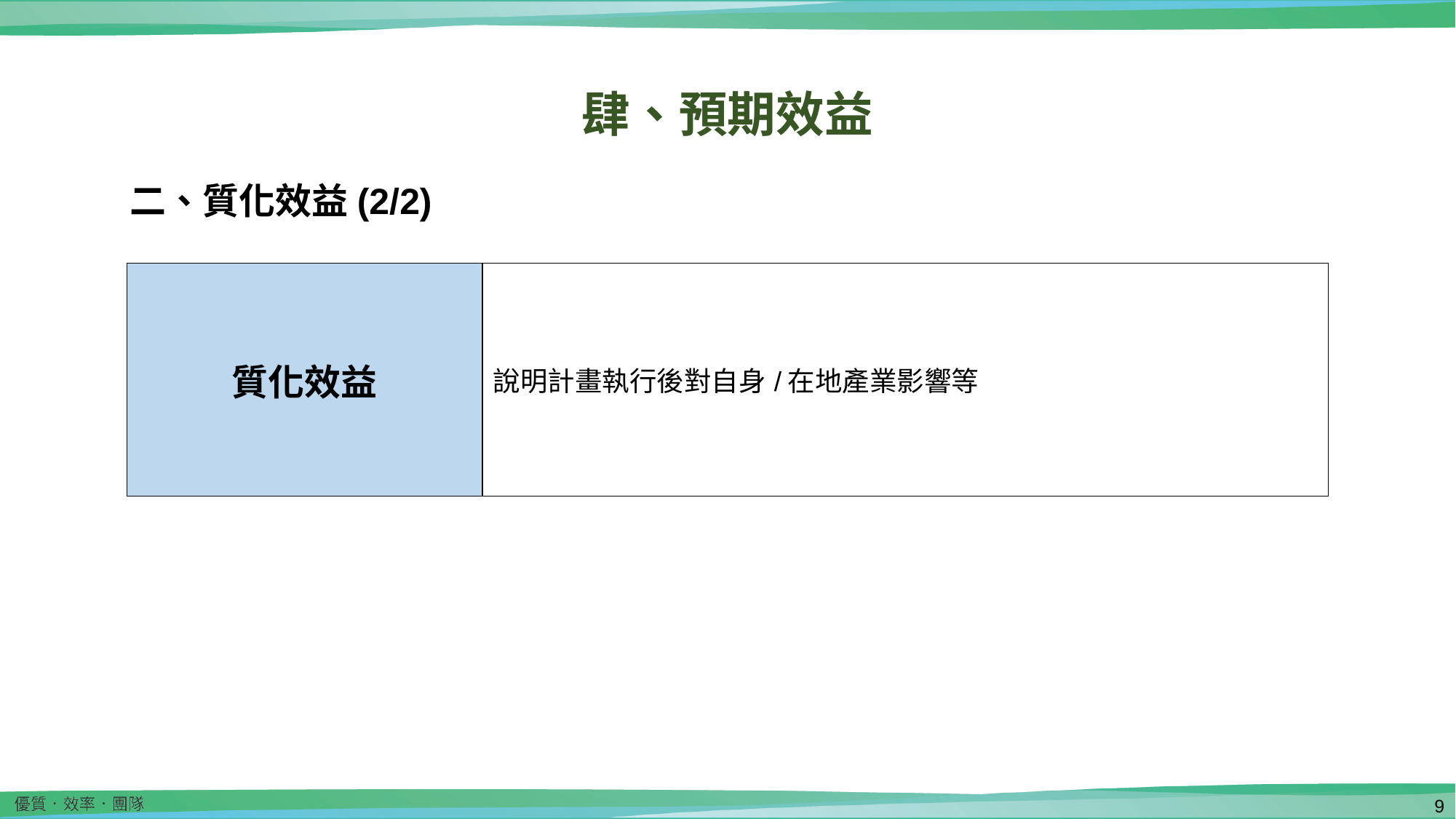

肆、預期效益
二、質化效益(2/2)
| 質化效益 | 說明計畫執行後對自身/在地產業影響等 |
| --- | --- |
9